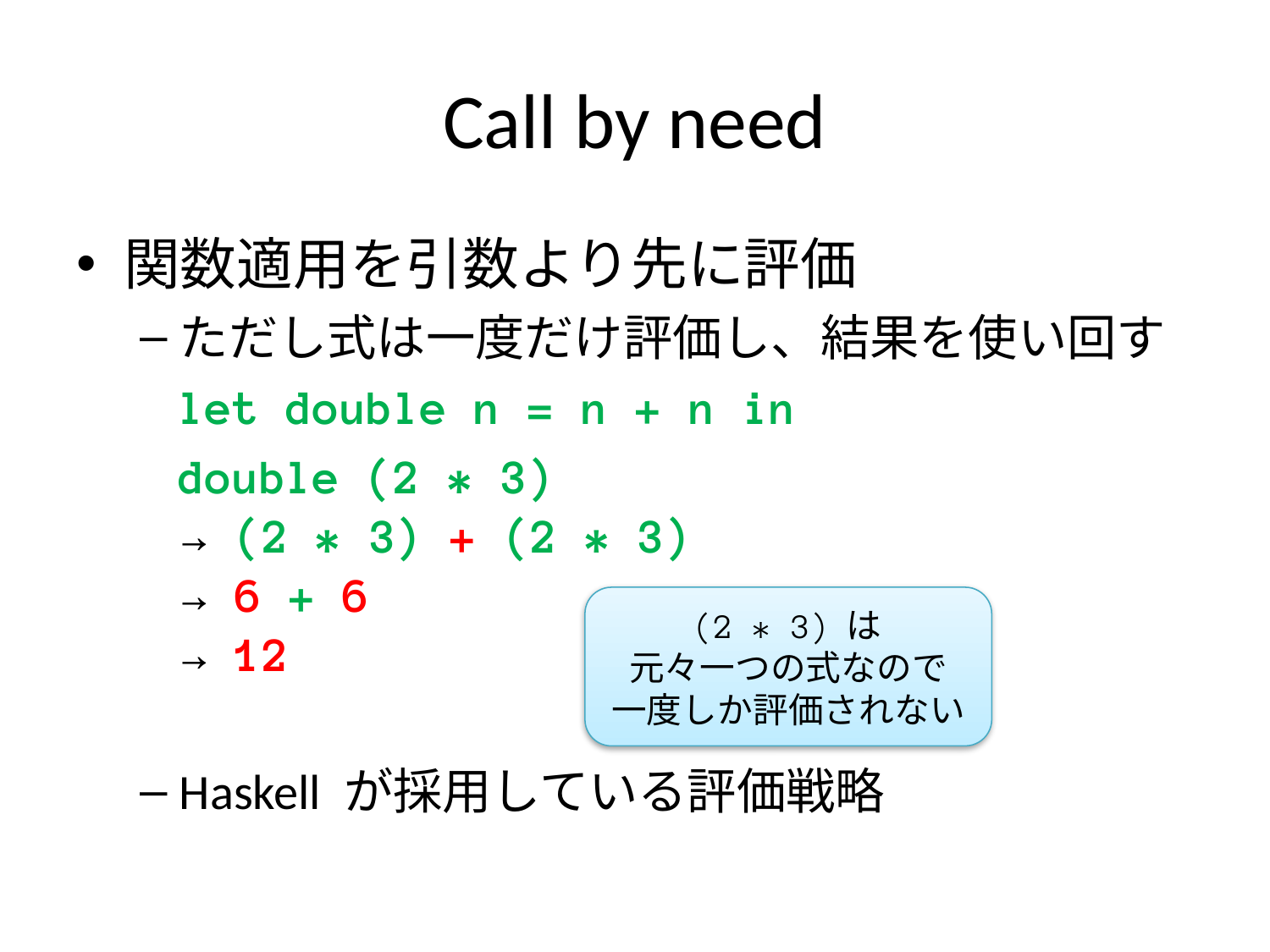

# Call by need
関数適用を引数より先に評価
ただし式は一度だけ評価し、結果を使い回す
let double n = n + n in
double (2 * 3)
→ (2 * 3) + (2 * 3)
→ 6 + 6
→ 12

Haskell が採用している評価戦略
(2 * 3) は
元々一つの式なので
一度しか評価されない